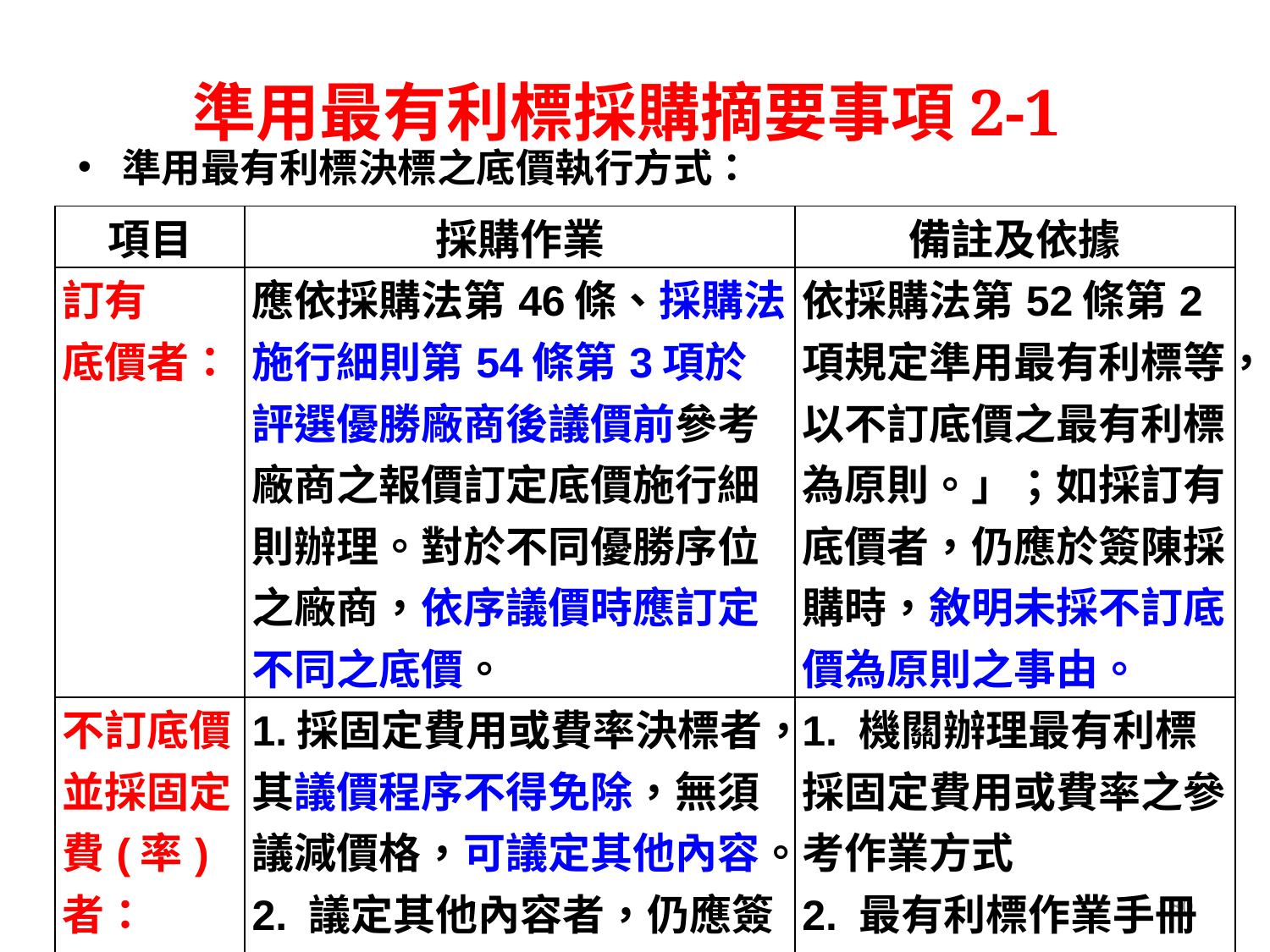

# 準用最有利標採購摘要事項2-1
準用最有利標決標之底價執行方式：
| 項目 | 採購作業 | 備註及依據 |
| --- | --- | --- |
| 訂有 底價者： | 應依採購法第46條、採購法施行細則第54條第3項於評選優勝廠商後議價前參考廠商之報價訂定底價施行細則辦理。對於不同優勝序位之廠商，依序議價時應訂定不同之底價。 | 依採購法第52條第2項規定準用最有利標等，以不訂底價之最有利標為原則。」；如採訂有底價者，仍應於簽陳採購時，敘明未採不訂底價為原則之事由。 |
| 不訂底價並採固定費(率)者： | 1.採固定費用或費率決標者，其議價程序不得免除，無須議減價格，可議定其他內容。 2. 議定其他內容者，仍應簽奉同意後辦理議約。 | 1. 機關辦理最有利標採固定費用或費率之參考作業方式 2. 最有利標作業手冊肆/三/(三) |
180